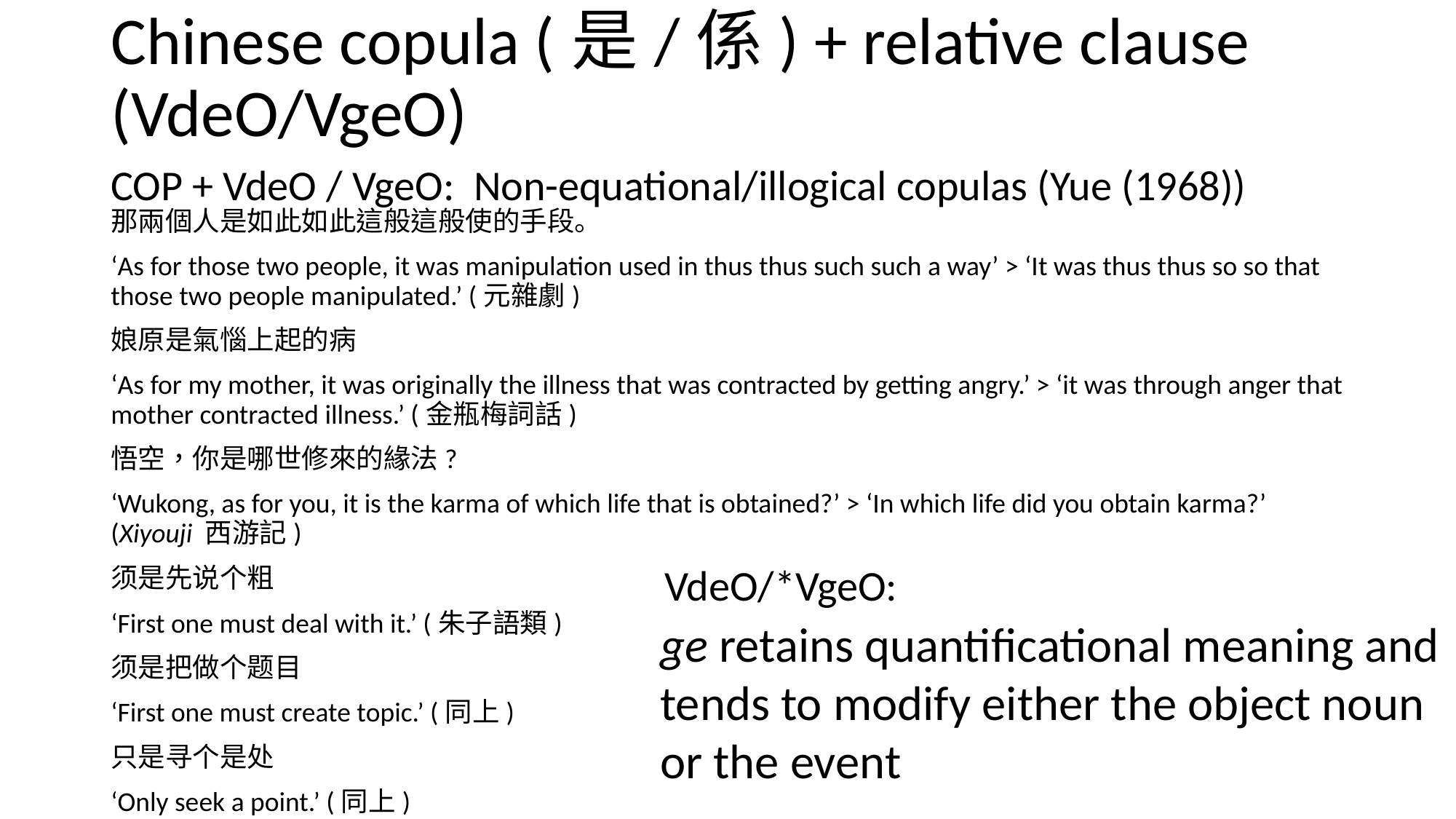

# Chinese copula (是/係) + relative clause (VdeO/VgeO)
COP + VdeO / VgeO:
Non-equational/illogical copulas (Yue (1968))
那兩個人是如此如此這般這般使的手段。
‘As for those two people, it was manipulation used in thus thus such such a way’ > ‘It was thus thus so so that those two people manipulated.’ (元雜劇)
娘原是氣惱上起的病
‘As for my mother, it was originally the illness that was contracted by getting angry.’ > ‘it was through anger that mother contracted illness.’ (金瓶梅詞話)
悟空，你是哪世修來的緣法?
‘Wukong, as for you, it is the karma of which life that is obtained?’ > ‘In which life did you obtain karma?’ (Xiyouji 西游記)

须是先说个粗
‘First one must deal with it.’ (朱子語類)
须是把做个题目
‘First one must create topic.’ (同上)
只是寻个是处
‘Only seek a point.’ (同上)
VdeO/*VgeO:
ge retains quantificational meaning and tends to modify either the object noun or the event